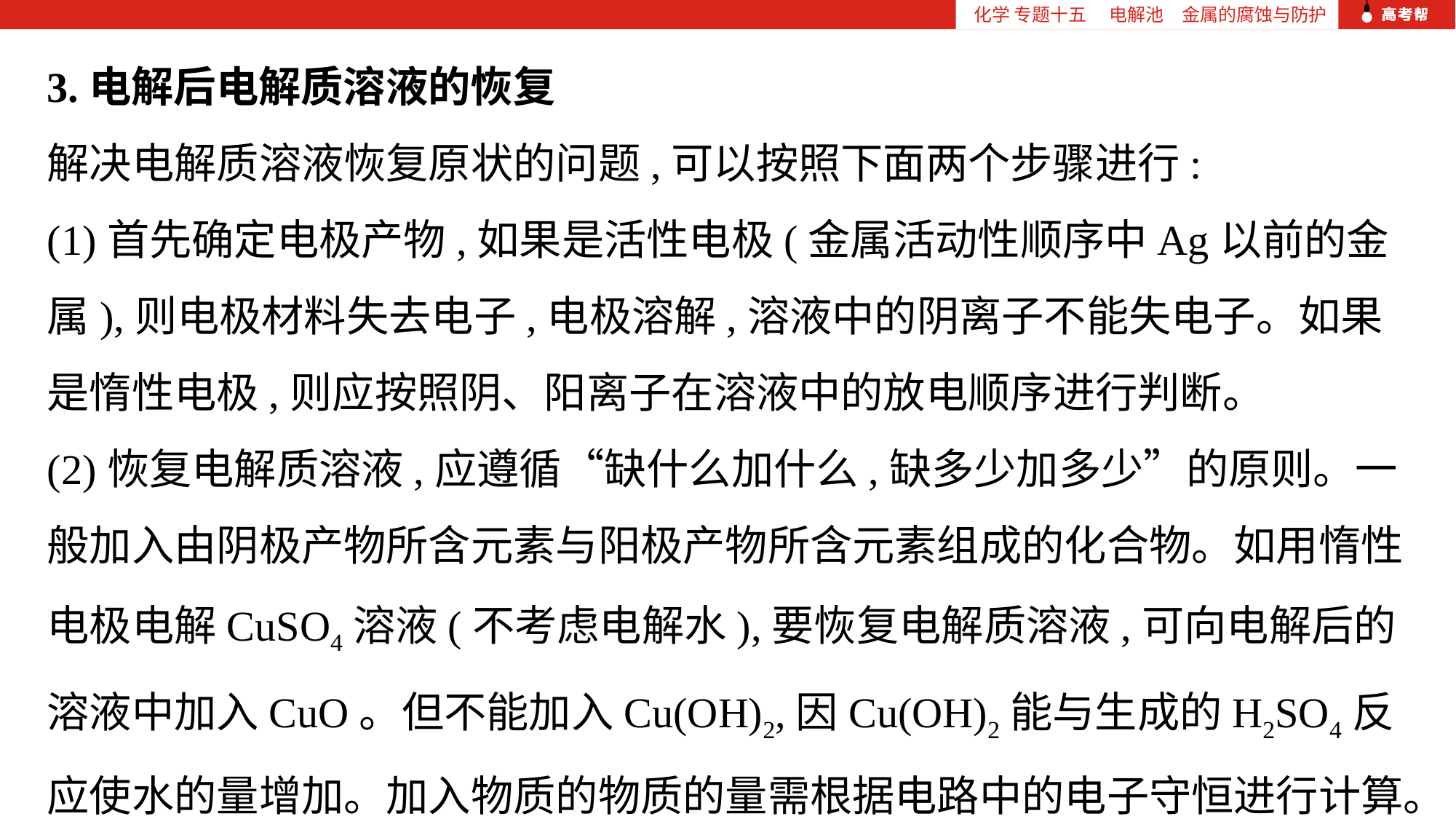

化学 专题十五 　电解池　金属的腐蚀与防护
3.电解后电解质溶液的恢复
解决电解质溶液恢复原状的问题,可以按照下面两个步骤进行:
(1)首先确定电极产物,如果是活性电极(金属活动性顺序中Ag以前的金属),则电极材料失去电子,电极溶解,溶液中的阴离子不能失电子。如果是惰性电极,则应按照阴、阳离子在溶液中的放电顺序进行判断。
(2)恢复电解质溶液,应遵循“缺什么加什么,缺多少加多少”的原则。一般加入由阴极产物所含元素与阳极产物所含元素组成的化合物。如用惰性电极电解CuSO4溶液(不考虑电解水),要恢复电解质溶液,可向电解后的溶液中加入CuO。但不能加入Cu(OH)2,因Cu(OH)2能与生成的H2SO4反应使水的量增加。加入物质的物质的量需根据电路中的电子守恒进行计算。